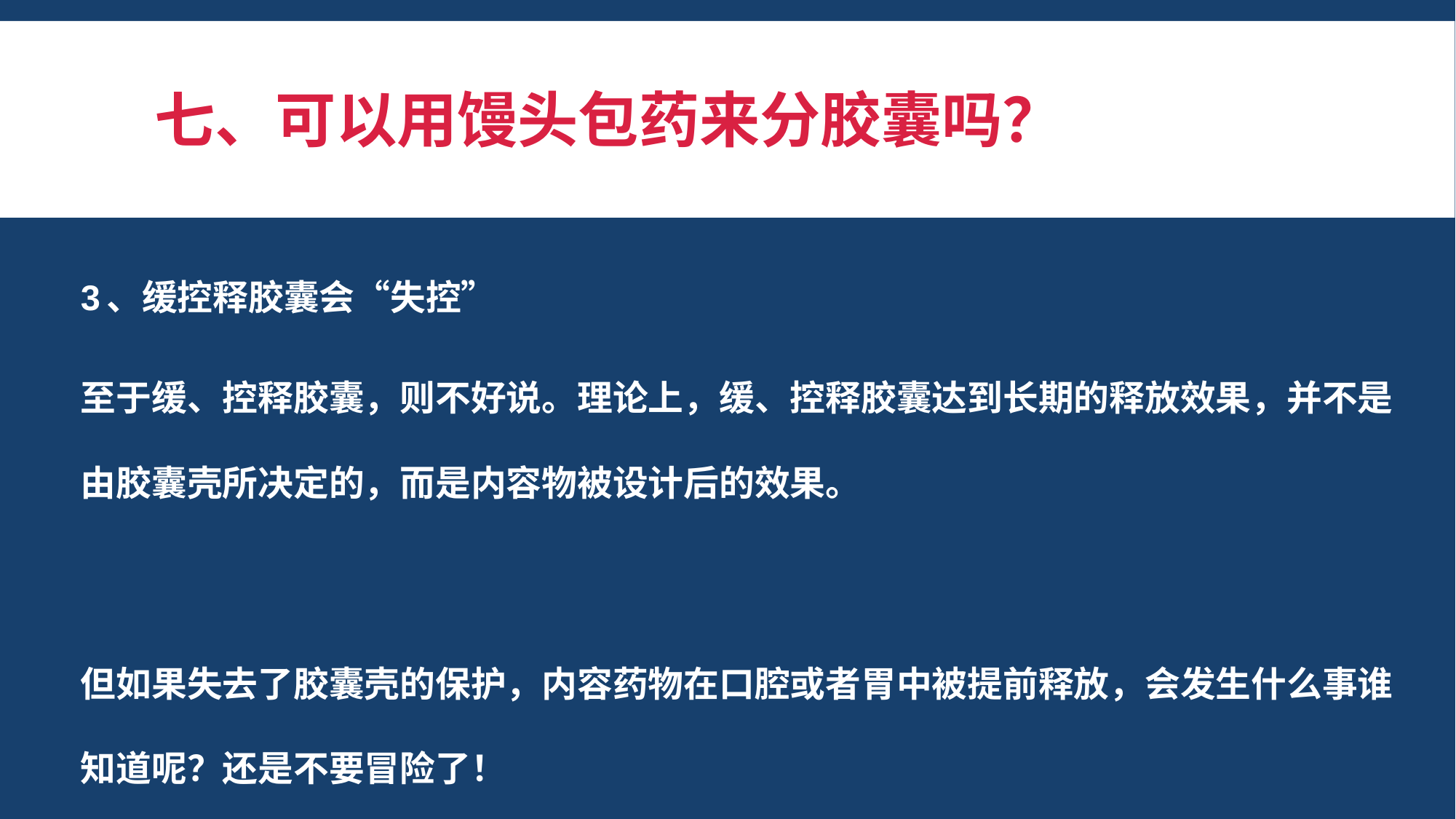

# 七、可以用馒头包药来分胶囊吗？
3、缓控释胶囊会“失控”
至于缓、控释胶囊，则不好说。理论上，缓、控释胶囊达到长期的释放效果，并不是由胶囊壳所决定的，而是内容物被设计后的效果。

但如果失去了胶囊壳的保护，内容药物在口腔或者胃中被提前释放，会发生什么事谁知道呢？还是不要冒险了！